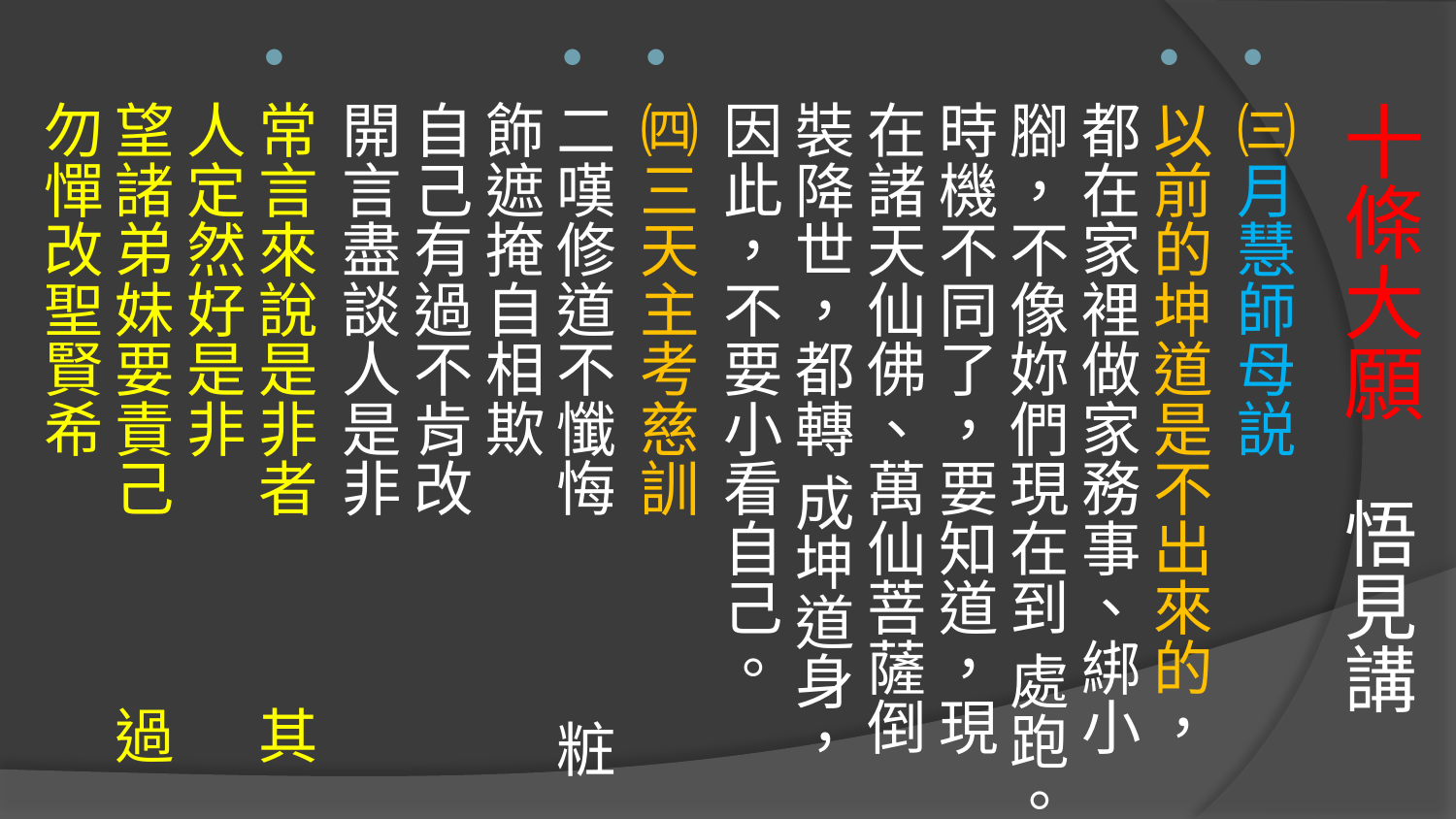

# 十條大願    悟見講
㈢月慧師母説
以前的坤道是不出來的，都在家裡做家務事、綁小腳，不像妳們現在到 處跑。時機不同了，要知道，現在諸天仙佛、萬仙菩薩倒裝降世，都轉 成坤道身，因此，不要小看自己。
㈣三天主考慈訓
二嘆修道不懺悔               粧飾遮掩自相欺
自己有過不肯改                開言盡談人是非
常言來說是非者              其人定然好是非
望諸弟妹要責己              過勿憚改聖賢希